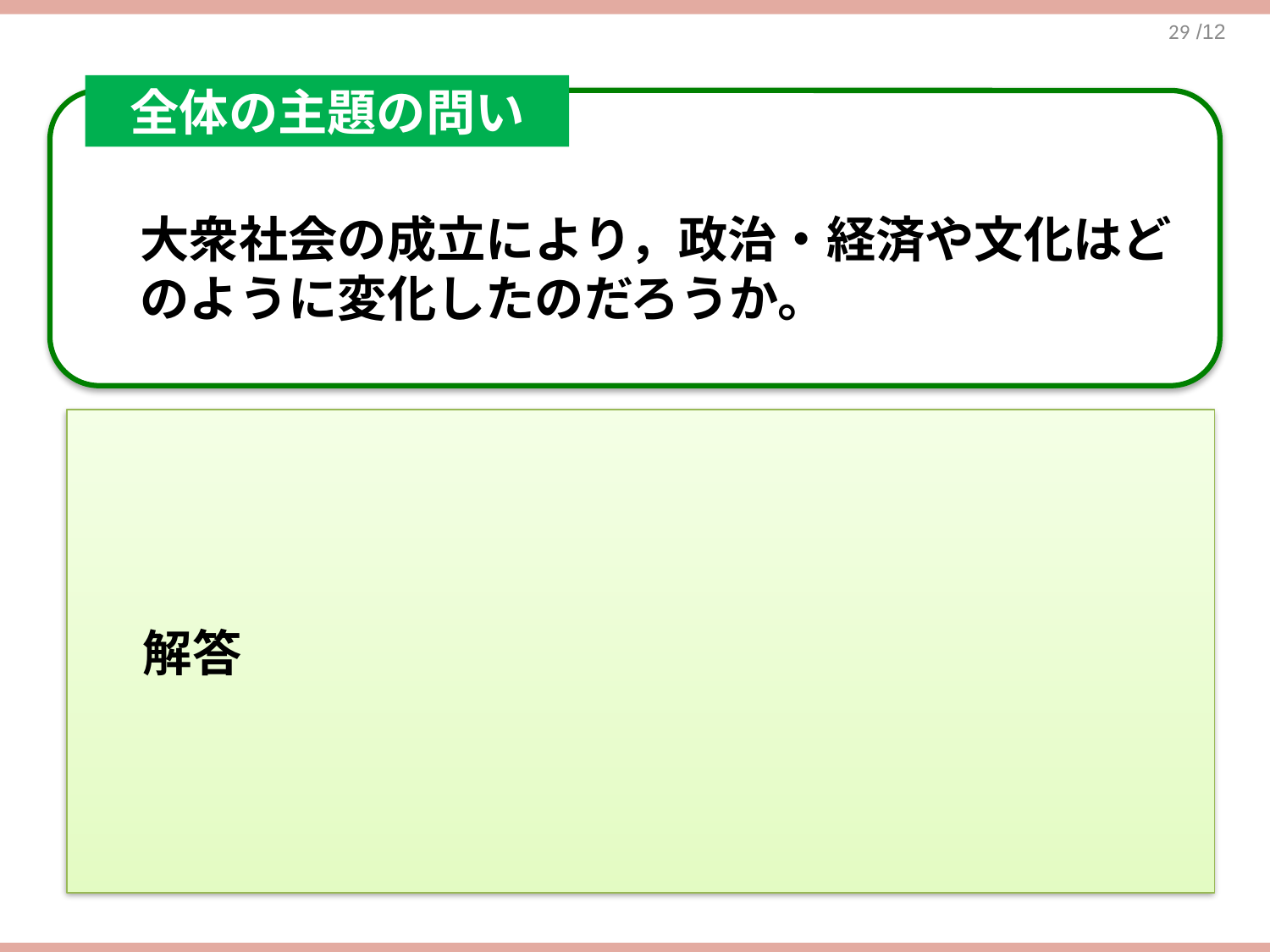

全体の主題の問い

大衆社会の成立により，政治・経済や文化はどのように変化したのだろうか。
解答